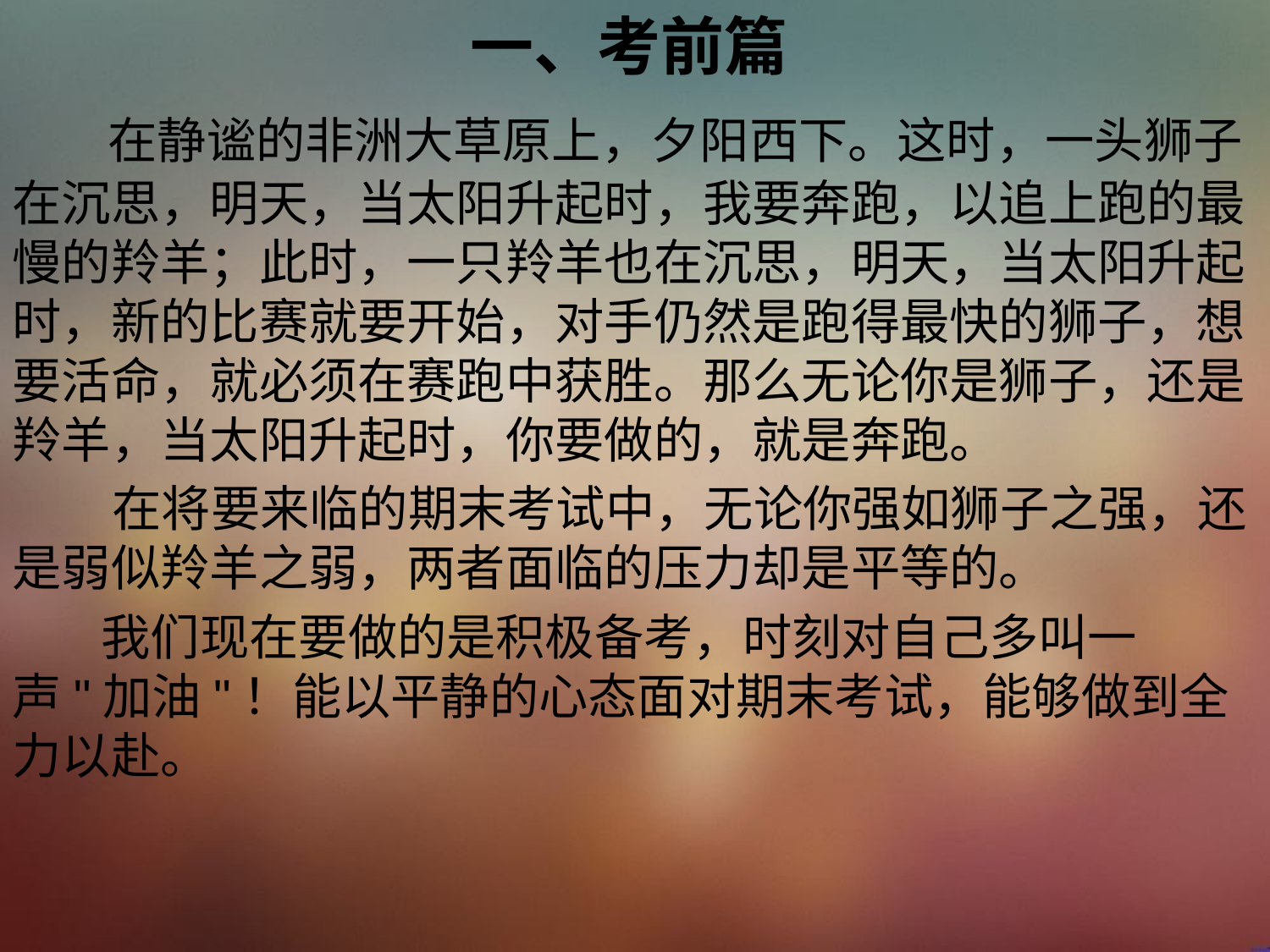

一、考前篇
        在静谧的非洲大草原上，夕阳西下。这时，一头狮子在沉思，明天，当太阳升起时，我要奔跑，以追上跑的最慢的羚羊；此时，一只羚羊也在沉思，明天，当太阳升起时，新的比赛就要开始，对手仍然是跑得最快的狮子，想要活命，就必须在赛跑中获胜。那么无论你是狮子，还是羚羊，当太阳升起时，你要做的，就是奔跑。
        在将要来临的期末考试中，无论你强如狮子之强，还是弱似羚羊之弱，两者面临的压力却是平等的。
       我们现在要做的是积极备考，时刻对自己多叫一声"加油"！能以平静的心态面对期末考试，能够做到全力以赴。